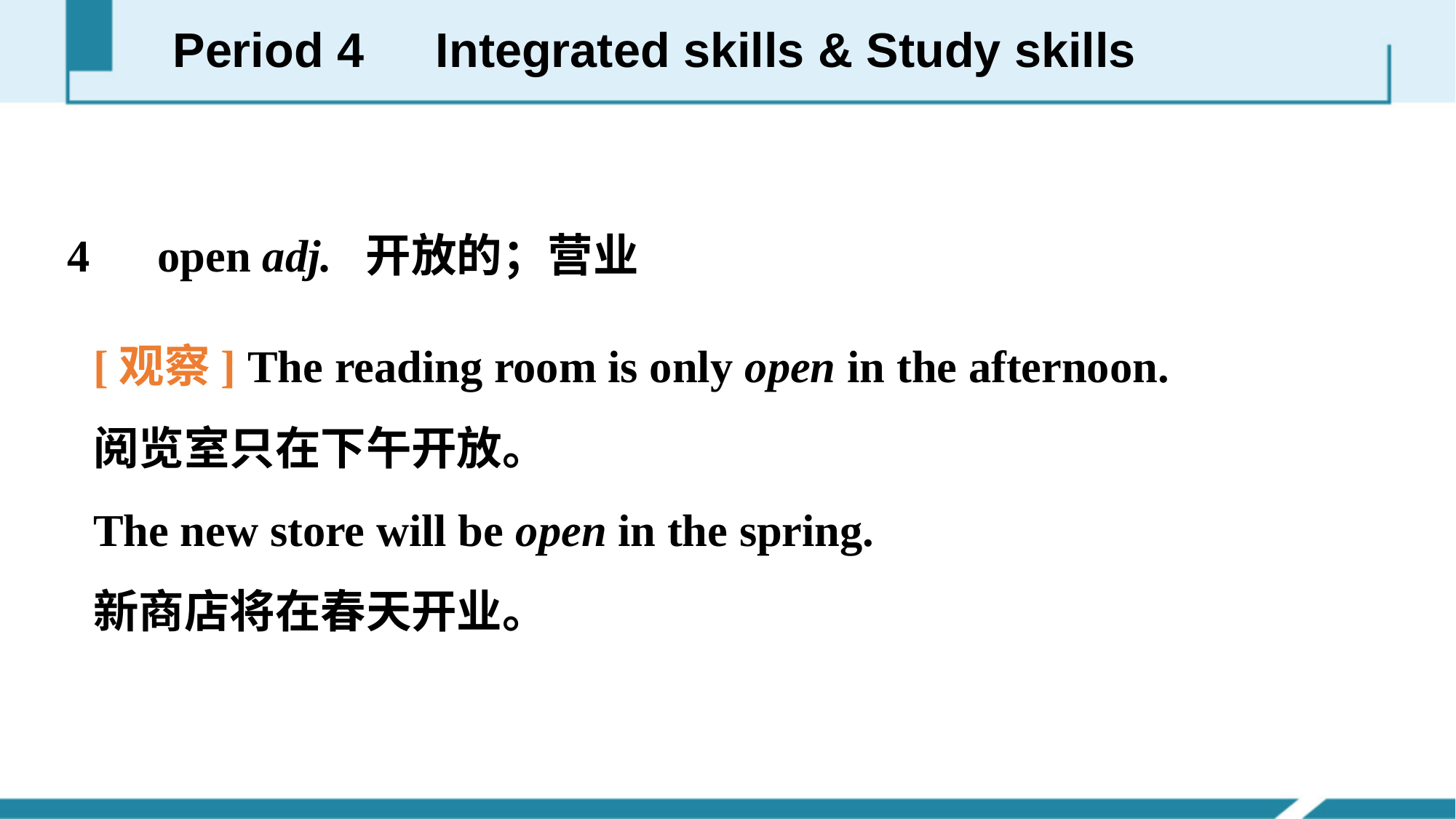

Period 4　Integrated skills & Study skills
4　open adj.  开放的；营业
[观察] The reading room is only open in the afternoon.
阅览室只在下午开放。
The new store will be open in the spring.
新商店将在春天开业。